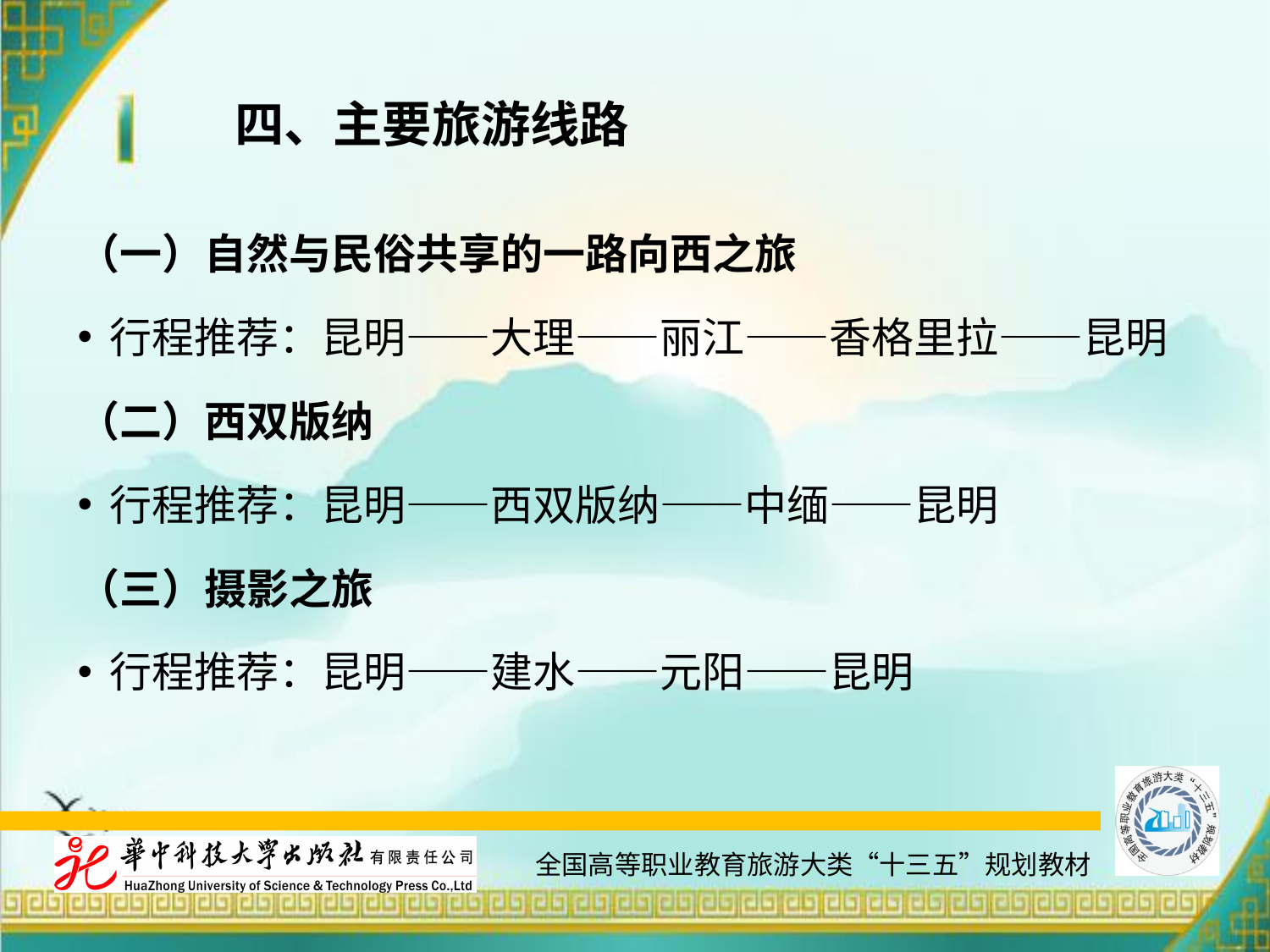

# 四、主要旅游线路
（一）自然与民俗共享的一路向西之旅
行程推荐：昆明——大理——丽江——香格里拉——昆明
（二）西双版纳
行程推荐：昆明——西双版纳——中缅——昆明
（三）摄影之旅
行程推荐：昆明——建水——元阳——昆明